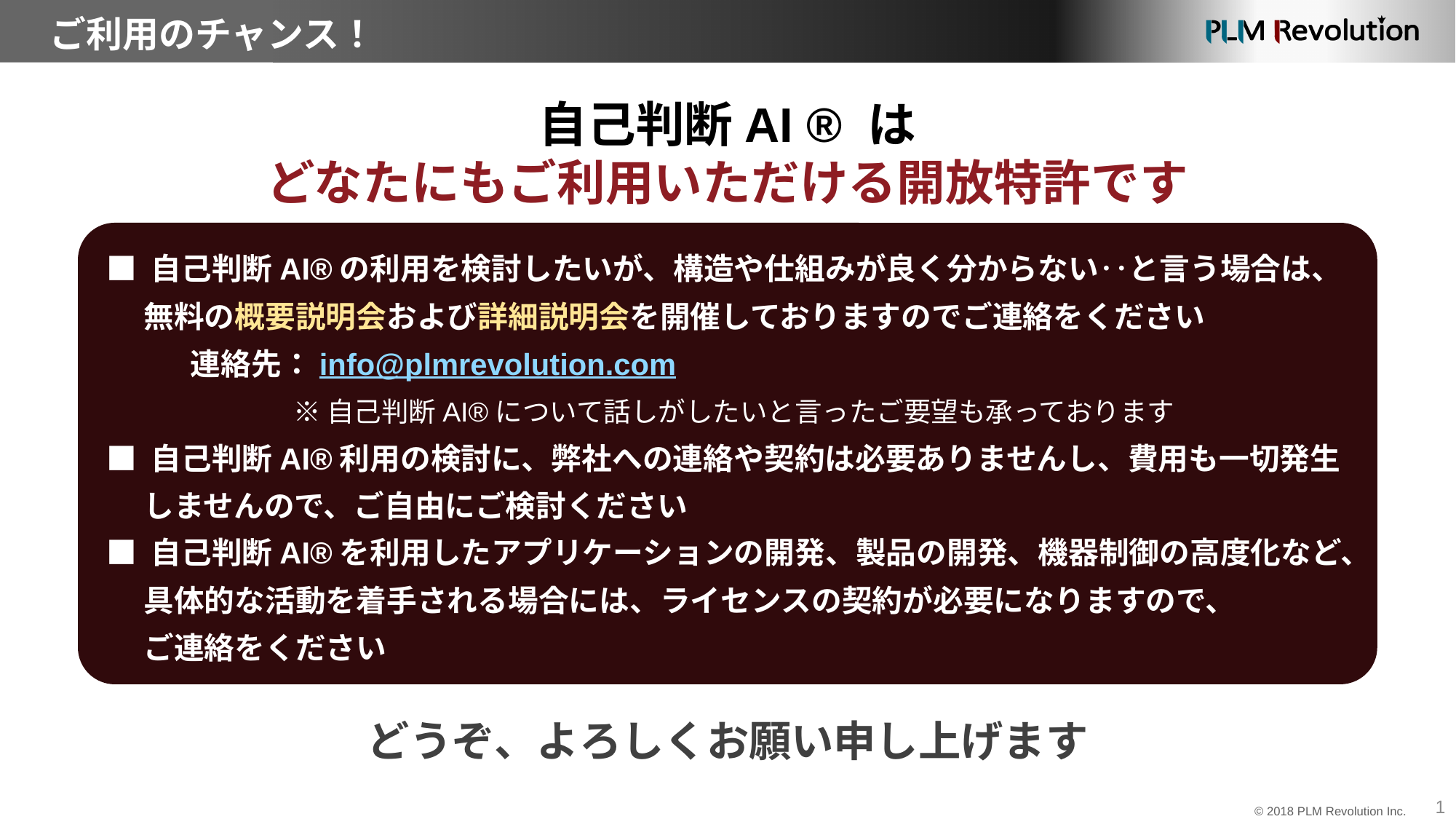

ご利用のチャンス！
自己判断AI ® は
どなたにもご利用いただける開放特許です
 ■ 自己判断AI®の利用を検討したいが、構造や仕組みが良く分からない‥と言う場合は、
　  無料の概要説明会および詳細説明会を開催しておりますのでご連絡をください
　　　連絡先：info@plmrevolution.com
　　　　　　　※ 自己判断AI®について話しがしたいと言ったご要望も承っております
 ■ 自己判断AI®利用の検討に、弊社への連絡や契約は必要ありませんし、費用も一切発生
　  しませんので、ご自由にご検討ください
 ■ 自己判断AI®を利用したアプリケーションの開発、製品の開発、機器制御の高度化など、
　  具体的な活動を着手される場合には、ライセンスの契約が必要になりますので、
　  ご連絡をください
どうぞ、よろしくお願い申し上げます
© 2018 PLM Revolution Inc.
1